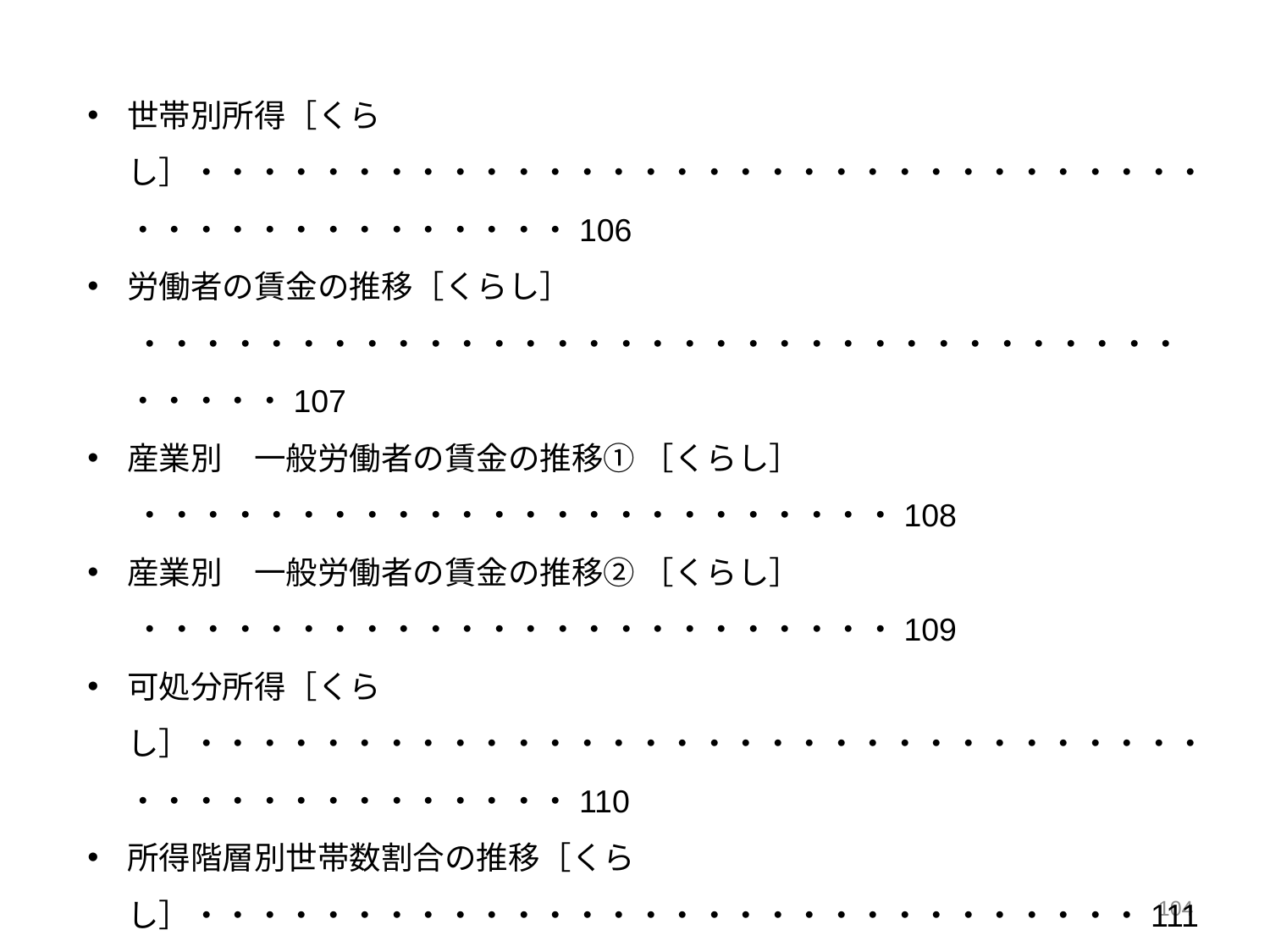

世帯別所得［くらし］・・・・・・・・・・・・・・・・・・・・・・・・・・・・・・・・・・・・・・・・・・・・・・106
労働者の賃金の推移［くらし］ ・・・・・・・・・・・・・・・・・・・・・・・・・・・・・・・・・・・・・・107
産業別　一般労働者の賃金の推移① ［くらし］ ・・・・・・・・・・・・・・・・・・・・・・・・108
産業別　一般労働者の賃金の推移② ［くらし］ ・・・・・・・・・・・・・・・・・・・・・・・・109
可処分所得［くらし］・・・・・・・・・・・・・・・・・・・・・・・・・・・・・・・・・・・・・・・・・・・・・・110
所得階層別世帯数割合の推移［くらし］・・・・・・・・・・・・・・・・・・・・・・・・・・・・・・111
生活保護費［くらし］・・・・・・・・・・・・・・・・・・・・・・・・・・・・・・・・・・・・・・・・・・・・・・112
相対的貧困率［くらし］・・・・・・・・・・・・・・・・・・・・・・・・・・・・・・・・・・・・・・・・・・・・113
子育て世帯の所得状況［くらし］・・・・・・・・・・・・・・・・・・・・・・・・・・・・・・・・・・・・・114
年齢階級別の所得再分配後の所得格差［くらし］・・・・・・・・・・・・・・・・・・・・・・・115
平均寿命と健康寿命［まち］・・・・・・・・・・・・・・・・・・・・・・・・・・・・・・・・・・・・・・・ 116
都道府県別の平均寿命と健康寿命［まち］・・・・・・・・・・・・・・・・・・・・・・・・・・・・117
健康寿命［まち］・・・・・・・・・・・・・・・・・・・・・・・・・・・・・・・・・・・・・・・・・・・・・・・・・118
世代別金融資産分布状況［まち］・・・・・・・・・・・・・・・・・・・・・・・・・・・・・・・・・・・119
104